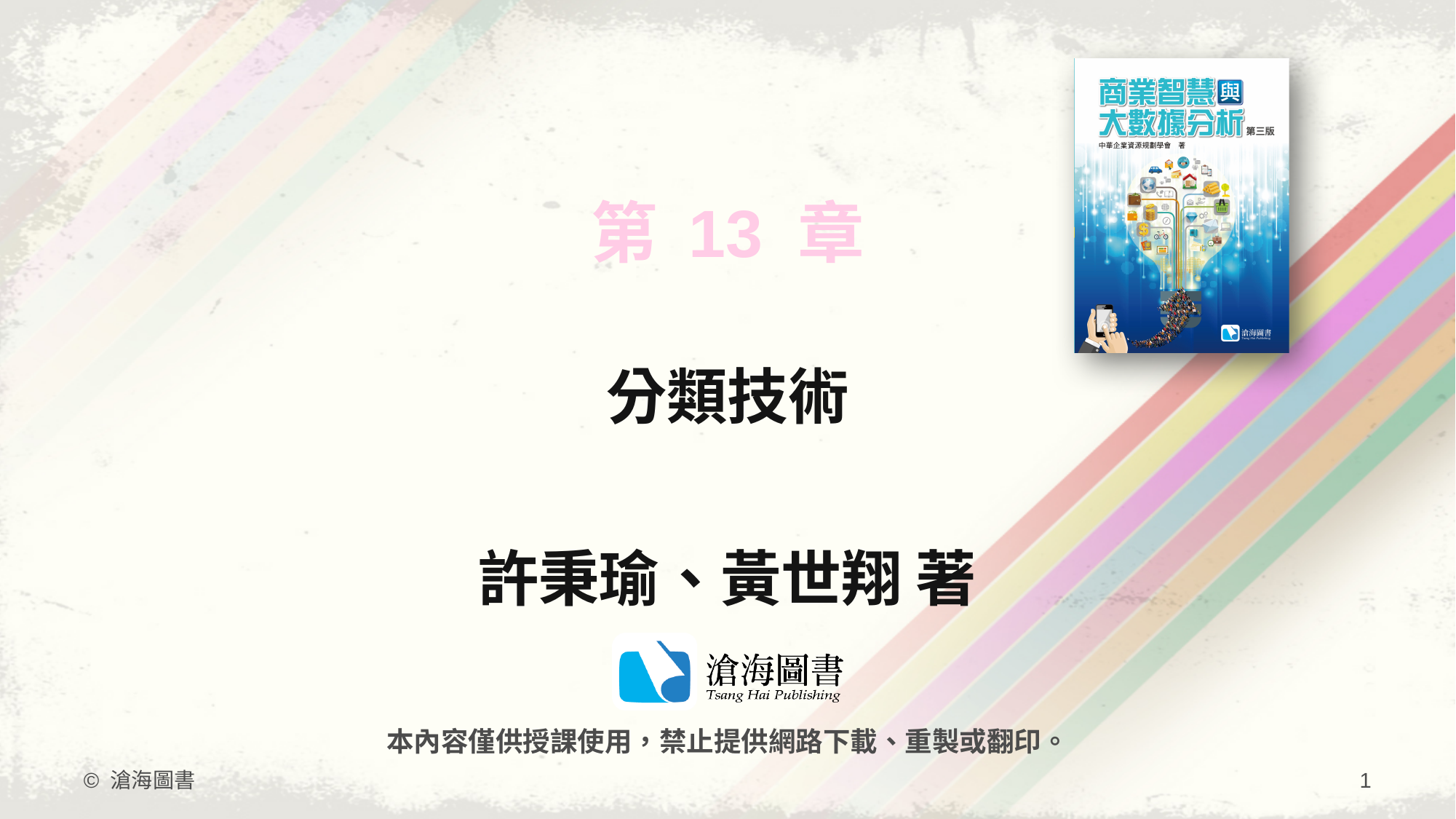

# 第 13 章
分類技術

許秉瑜、黃世翔 著
© 滄海圖書

1